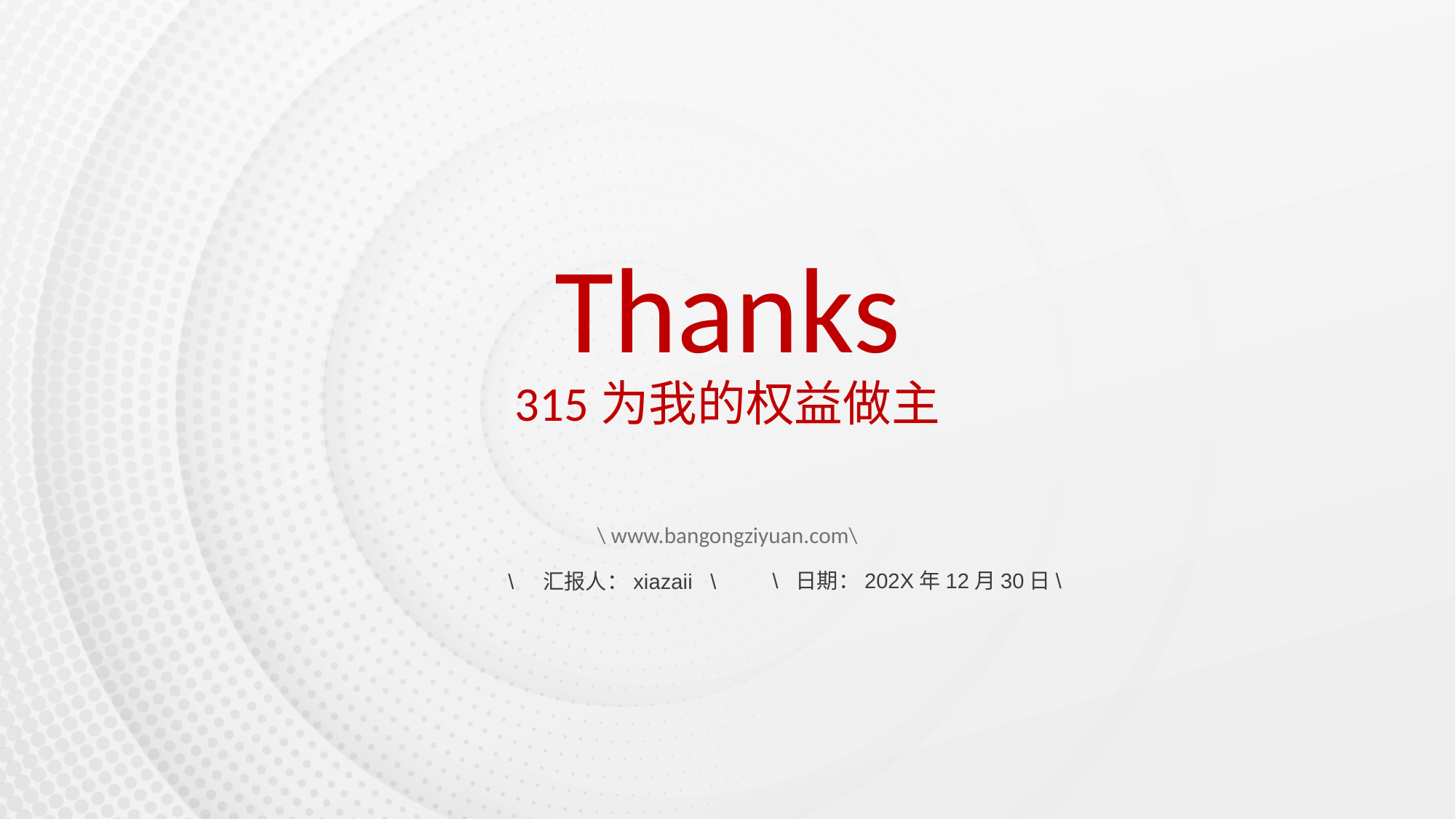

# Thanks 315为我的权益做主
\ www.bangongziyuan.com\
\    汇报人：xiazaii   \
\  日期：202X年12月30日\